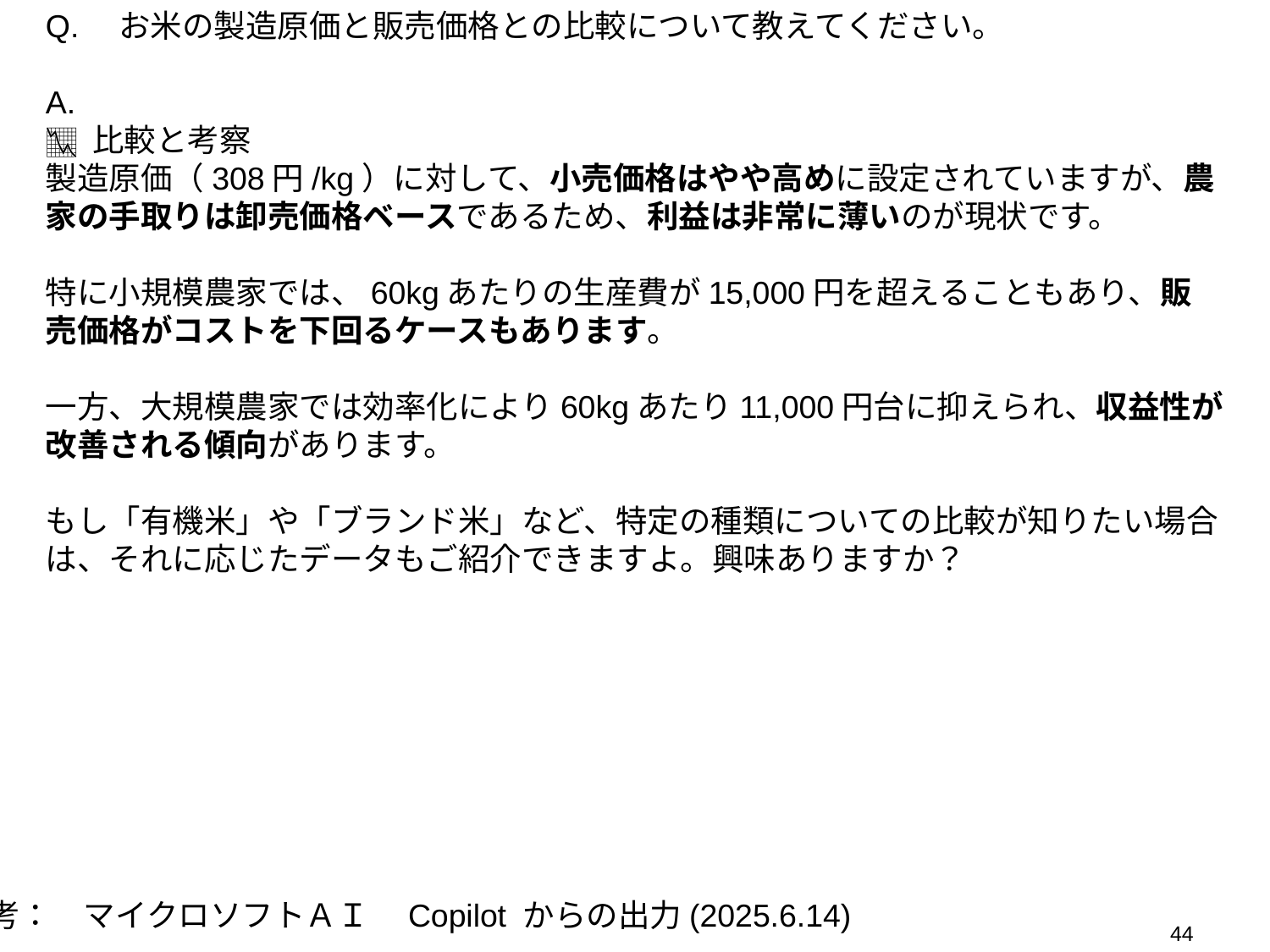

Q.　お米の製造原価と販売価格との比較について教えてください。

A.
📉 比較と考察
製造原価（308円/kg）に対して、小売価格はやや高めに設定されていますが、農家の手取りは卸売価格ベースであるため、利益は非常に薄いのが現状です。

特に小規模農家では、60kgあたりの生産費が15,000円を超えることもあり、販売価格がコストを下回るケースもあります。

一方、大規模農家では効率化により60kgあたり11,000円台に抑えられ、収益性が改善される傾向があります。

もし「有機米」や「ブランド米」など、特定の種類についての比較が知りたい場合は、それに応じたデータもご紹介できますよ。興味ありますか？

備考：　マイクロソフトＡＩ　Copilot からの出力(2025.6.14)
44